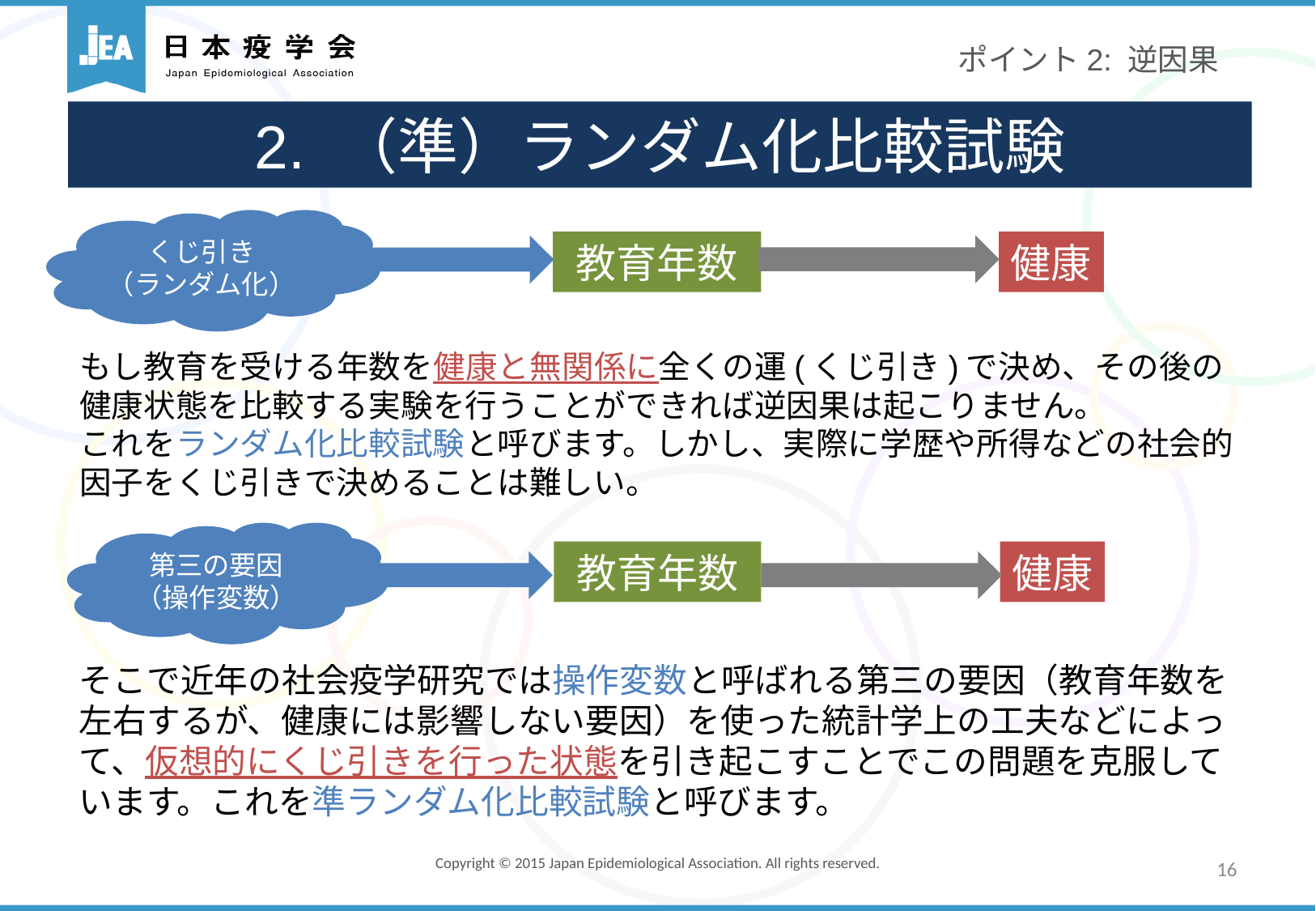

ポイント2: 逆因果
2. （準）ランダム化比較試験
くじ引き
（ランダム化）
教育年数
健康

もし教育を受ける年数を健康と無関係に全くの運(くじ引き)で決め、その後の健康状態を比較する実験を行うことができれば逆因果は起こりません。
これをランダム化比較試験と呼びます。しかし、実際に学歴や所得などの社会的因子をくじ引きで決めることは難しい。
第三の要因（操作変数）
教育年数
健康

そこで近年の社会疫学研究では操作変数と呼ばれる第三の要因（教育年数を左右するが、健康には影響しない要因）を使った統計学上の工夫などによって、仮想的にくじ引きを行った状態を引き起こすことでこの問題を克服しています。これを準ランダム化比較試験と呼びます。
16